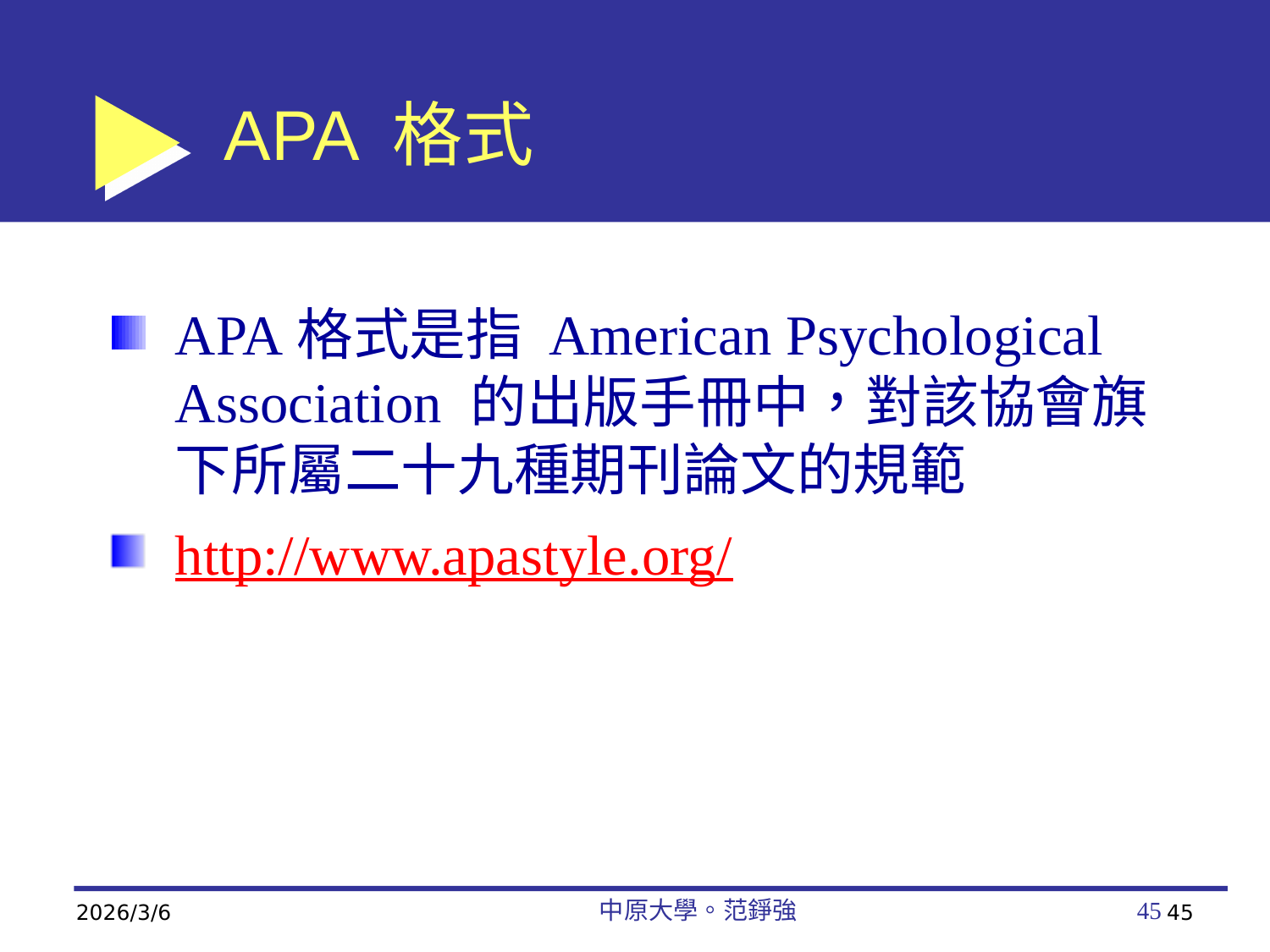

# APA 格式
APA格式是指 American Psychological Association 的出版手冊中，對該協會旗下所屬二十九種期刊論文的規範
http://www.apastyle.org/
2026/3/6
45
中原大學。范錚強
45